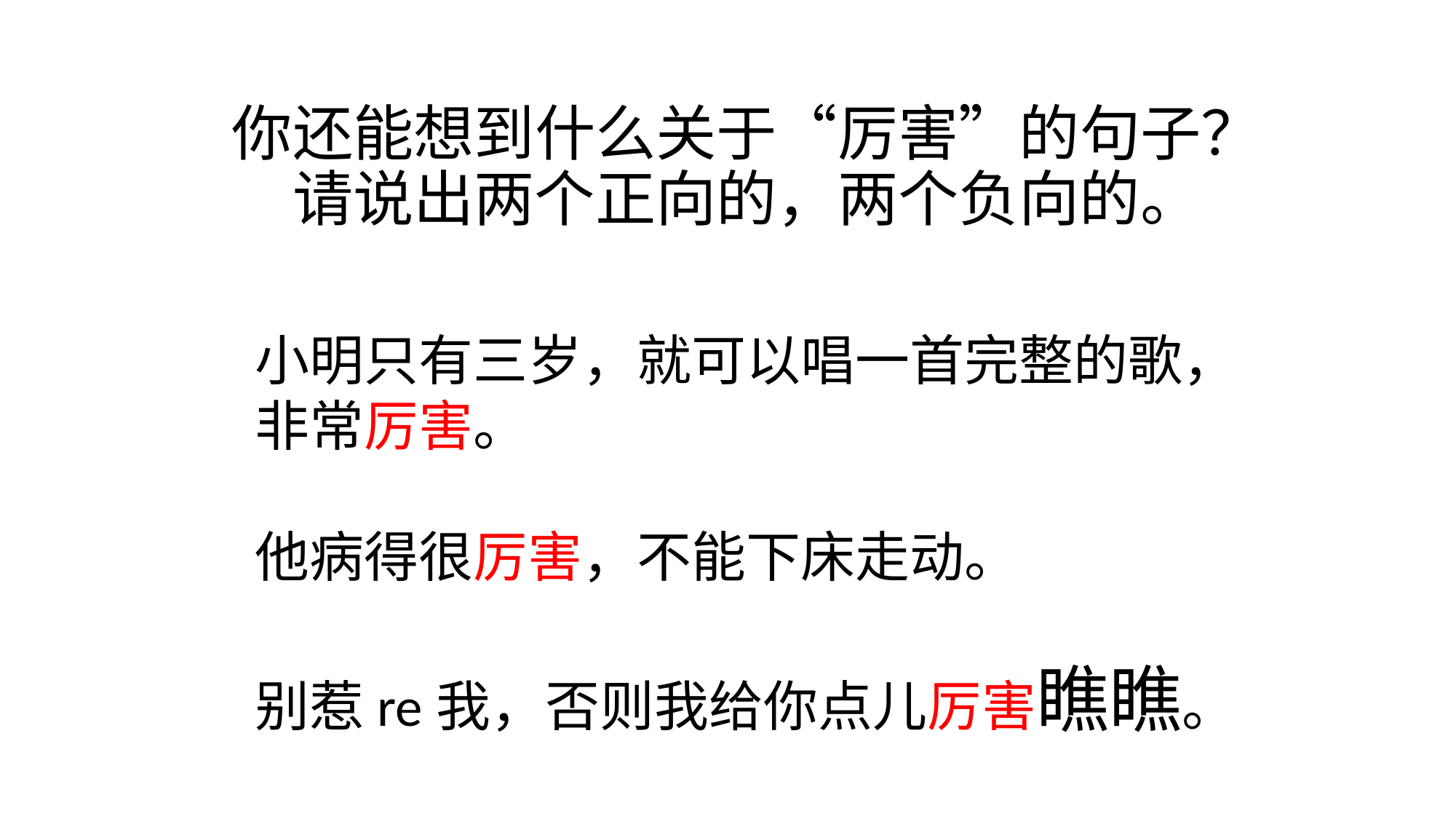

你还能想到什么关于“厉害”的句子？
请说出两个正向的，两个负向的。
小明只有三岁，就可以唱一首完整的歌，非常厉害。

他病得很厉害，不能下床走动。

别惹re我，否则我给你点儿厉害瞧瞧。